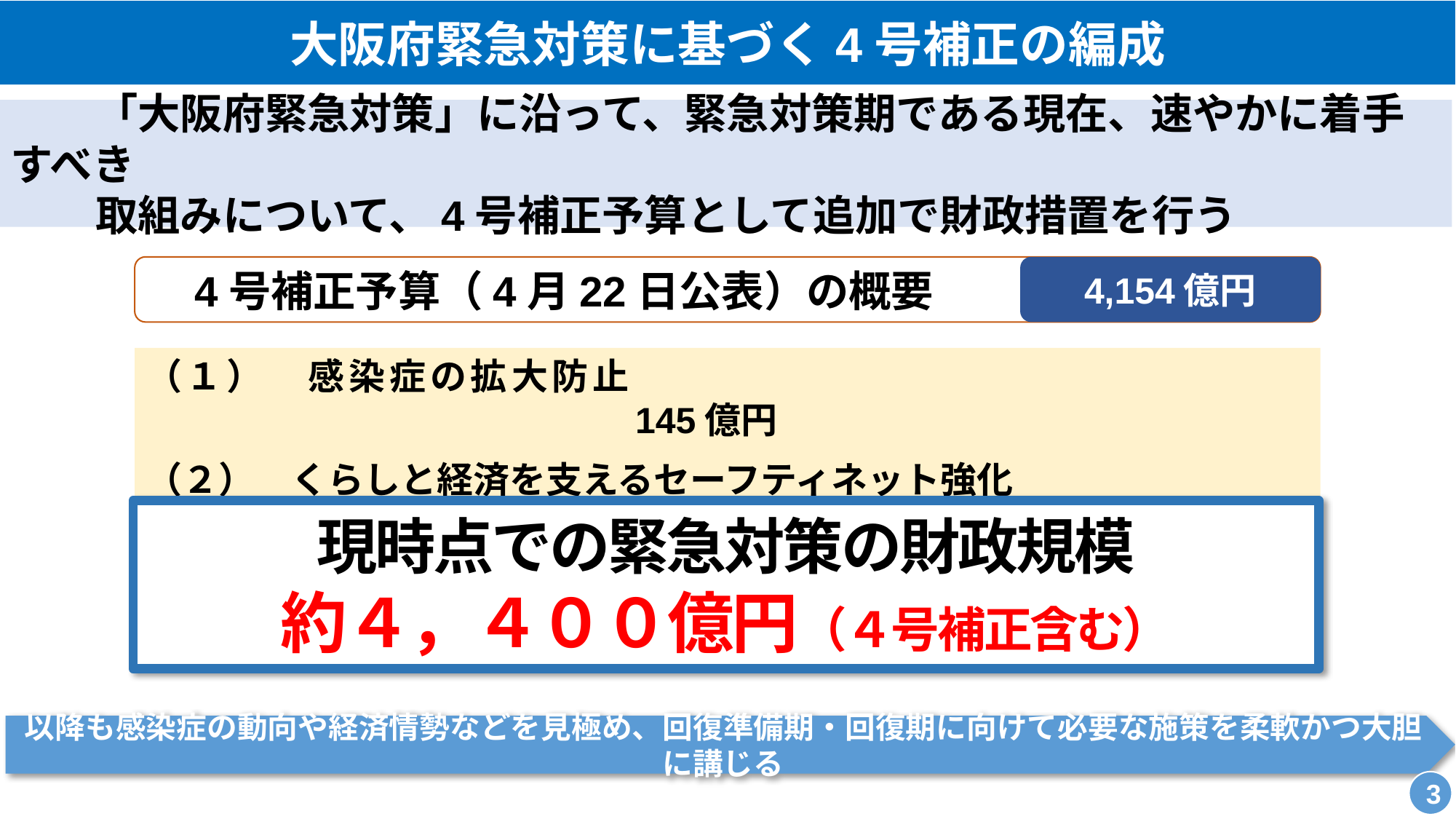

大阪府緊急対策に基づく4号補正の編成
　　「大阪府緊急対策」に沿って、緊急対策期である現在、速やかに着手すべき
　　取組みについて、4号補正予算として追加で財政措置を行う
　4号補正予算（4月22日公表）の概要
4,154億円
（１）　感染症の拡大防止										　 145億円

（２）　くらしと経済を支えるセーフティネット強化				3,994億円
現時点での緊急対策の財政規模
約４，４００億円（４号補正含む）
以降も感染症の動向や経済情勢などを見極め、回復準備期・回復期に向けて必要な施策を柔軟かつ大胆に講じる
3